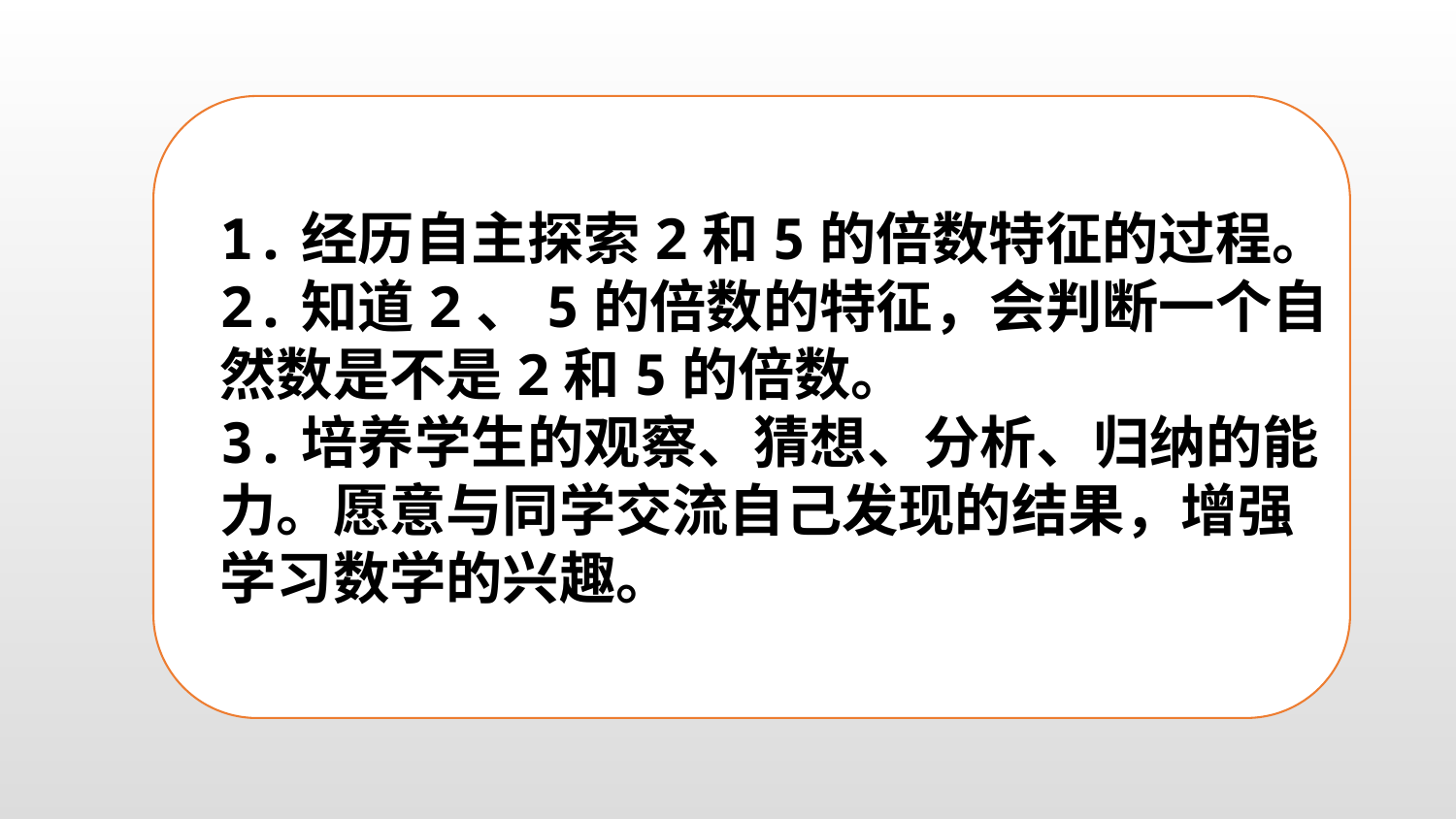

1.经历自主探索2和5的倍数特征的过程。
2.知道2、5的倍数的特征，会判断一个自然数是不是2和5的倍数。
3.培养学生的观察、猜想、分析、归纳的能力。愿意与同学交流自己发现的结果，增强学习数学的兴趣。